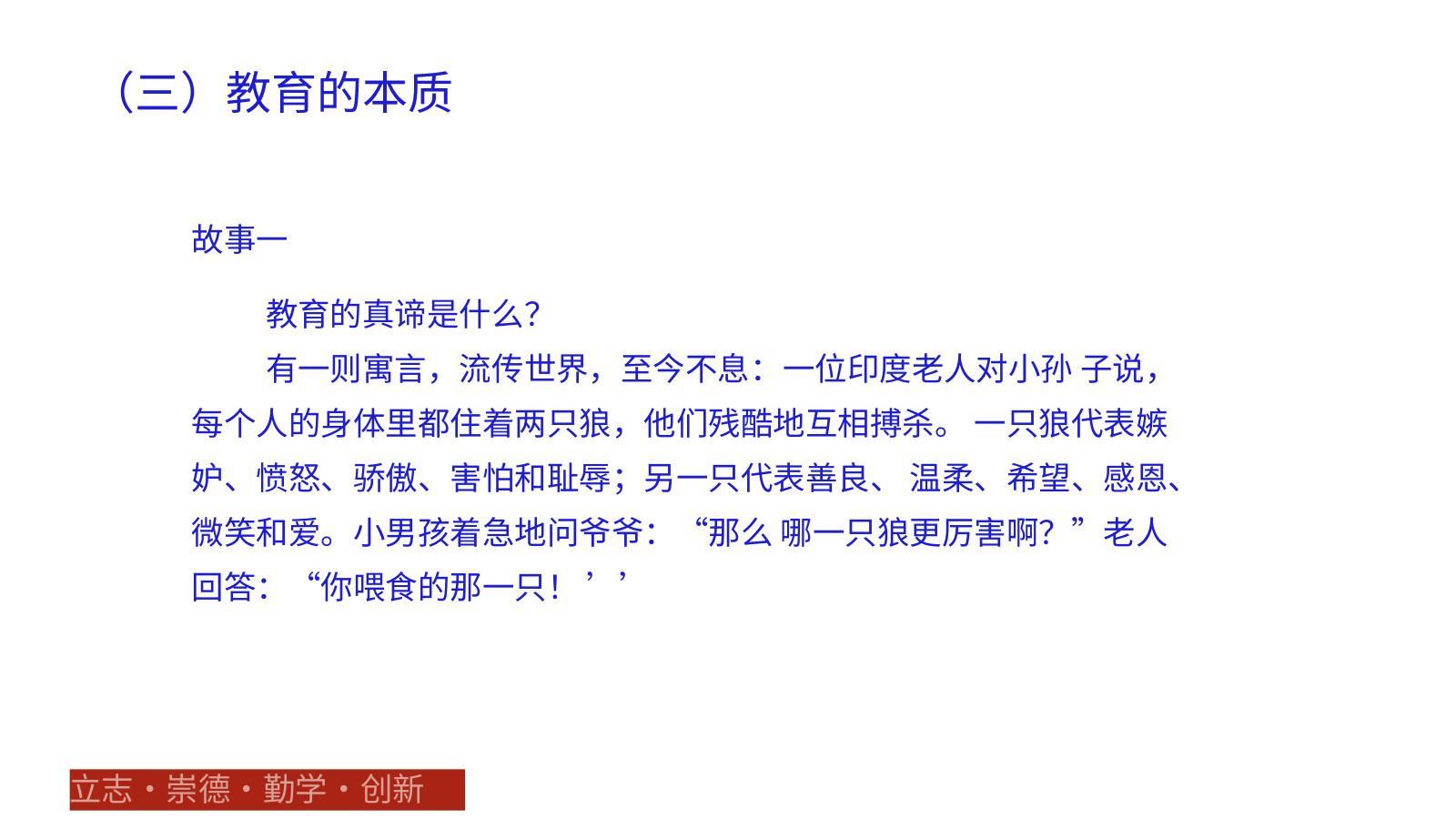

（三）教育的本质
故事一
教育的真谛是什么？
有一则寓言，流传世界，至今不息：一位印度老人对小孙 子说，每个人的身体里都住着两只狼，他们残酷地互相搏杀。 一只狼代表嫉妒、愤怒、骄傲、害怕和耻辱；另一只代表善良、 温柔、希望、感恩、微笑和爱。小男孩着急地问爷爷：“那么 哪一只狼更厉害啊？”老人回答：“你喂食的那一只！ ’’
立志•崇德•勤学•创新